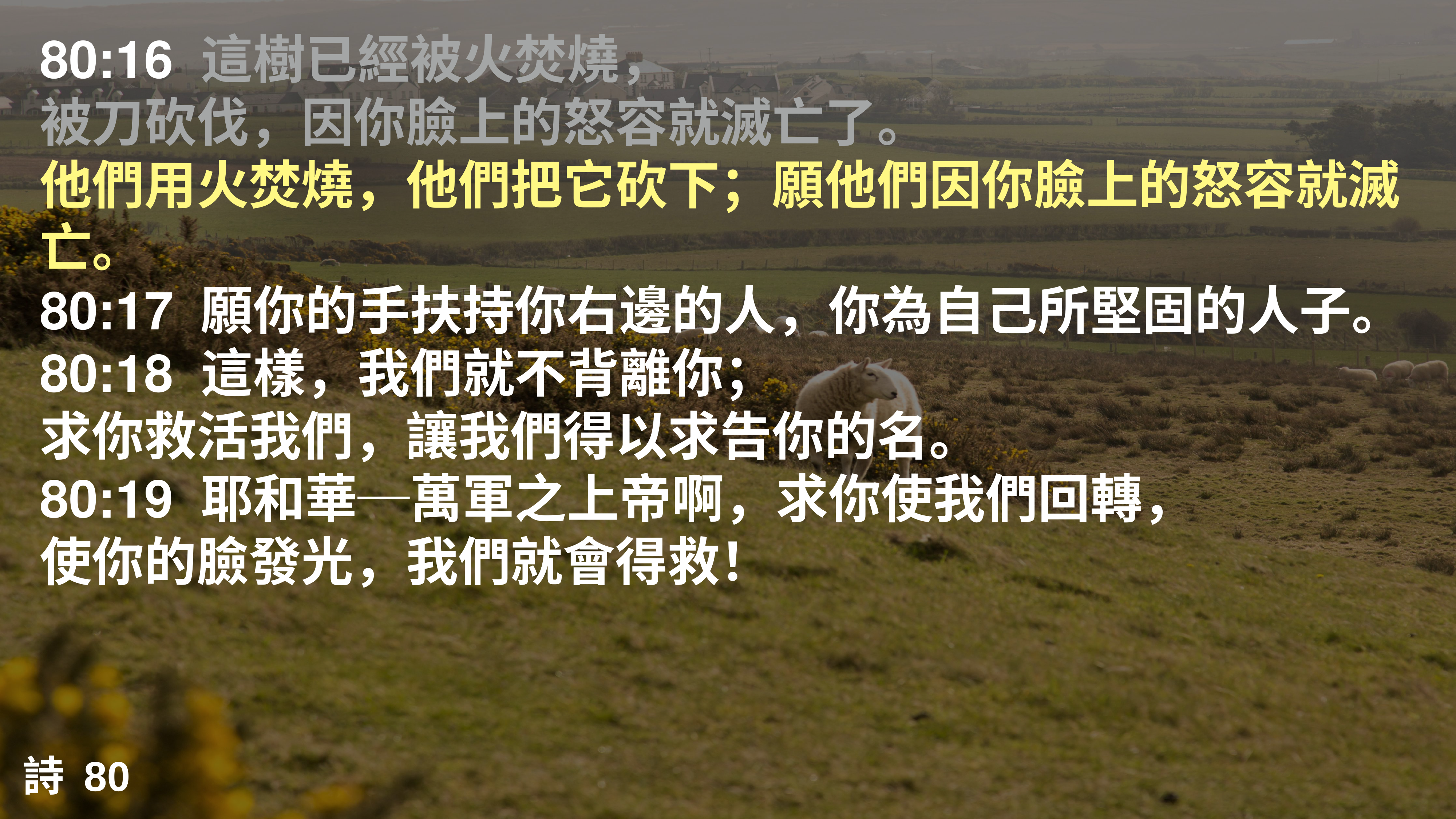

80:16 這樹已經被火焚燒，
被刀砍伐，因你臉上的怒容就滅亡了。
他們用火焚燒，他們把它砍下；願他們因你臉上的怒容就滅亡。
80:17 願你的手扶持你右邊的人，你為自己所堅固的人子。
80:18 這樣，我們就不背離你；
求你救活我們，讓我們得以求告你的名。
80:19 耶和華─萬軍之上帝啊，求你使我們回轉，
使你的臉發光，我們就會得救！
詩 80